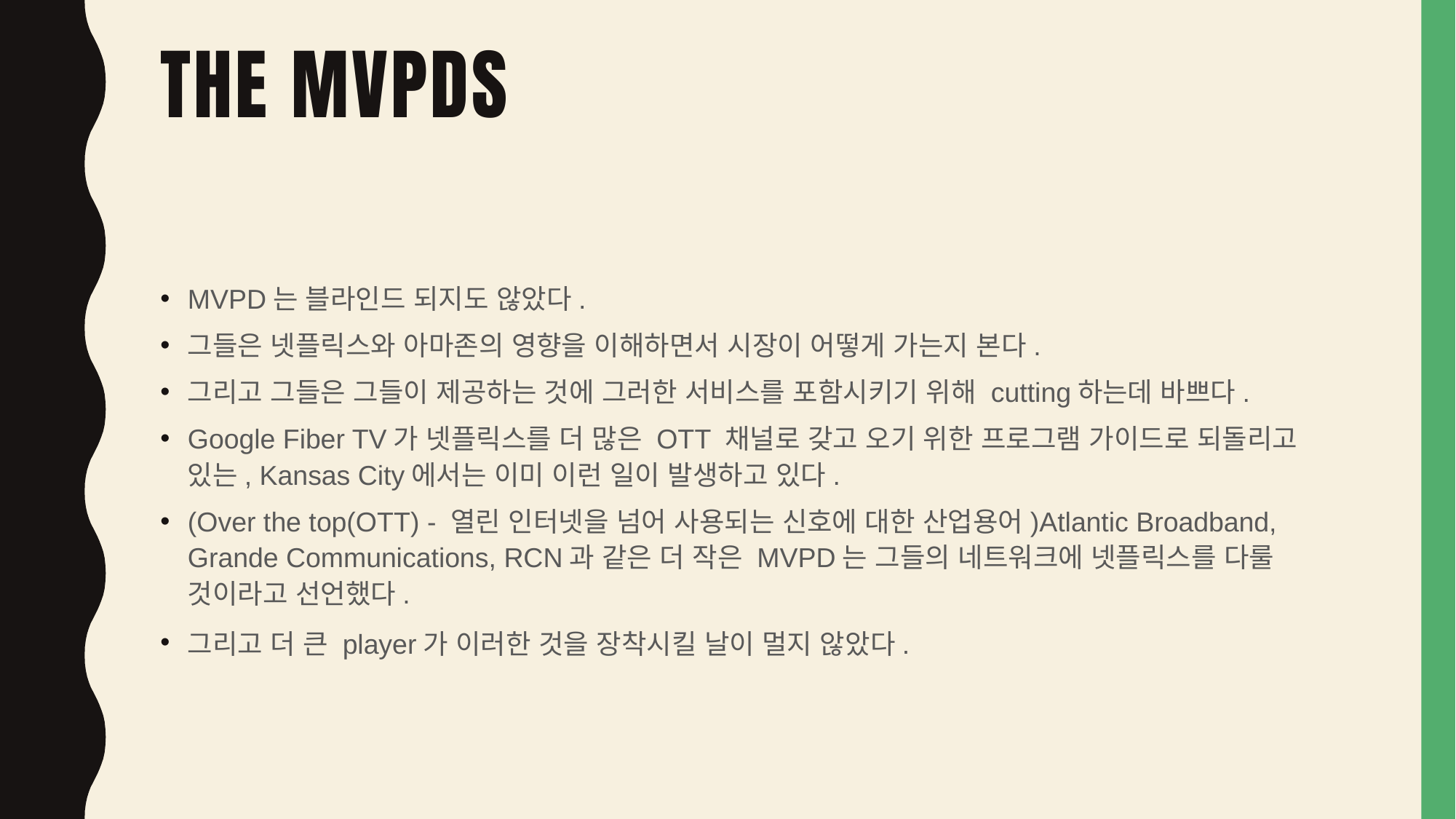

# THE mvpds
MVPD는 블라인드 되지도 않았다.
그들은 넷플릭스와 아마존의 영향을 이해하면서 시장이 어떻게 가는지 본다.
그리고 그들은 그들이 제공하는 것에 그러한 서비스를 포함시키기 위해 cutting하는데 바쁘다.
Google Fiber TV가 넷플릭스를 더 많은 OTT 채널로 갖고 오기 위한 프로그램 가이드로 되돌리고 있는, Kansas City에서는 이미 이런 일이 발생하고 있다.
(Over the top(OTT) - 열린 인터넷을 넘어 사용되는 신호에 대한 산업용어)Atlantic Broadband, Grande Communications, RCN과 같은 더 작은 MVPD는 그들의 네트워크에 넷플릭스를 다룰 것이라고 선언했다.
그리고 더 큰 player가 이러한 것을 장착시킬 날이 멀지 않았다.